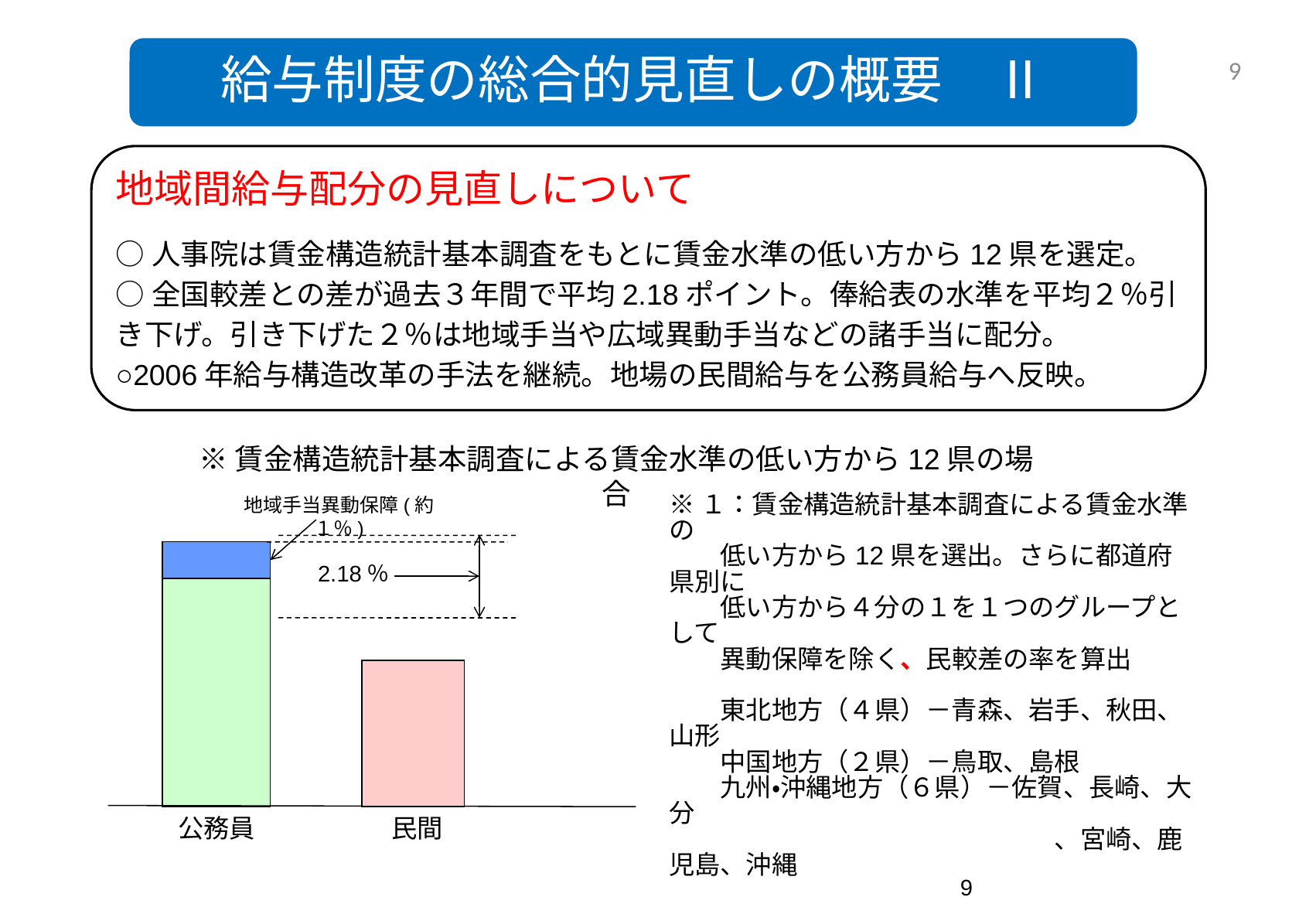

給与制度の総合的見直しの概要　Ⅱ
9
地域間給与配分の見直しについて

○人事院は賃金構造統計基本調査をもとに賃金水準の低い方から12県を選定。
○全国較差との差が過去３年間で平均2.18ポイント。俸給表の水準を平均２％引き下げ。引き下げた２％は地域手当や広域異動手当などの諸手当に配分。
○2006年給与構造改革の手法を継続。地場の民間給与を公務員給与へ反映。
※賃金構造統計基本調査による賃金水準の低い方から12県の場合
地域手当異動保障(約１％)
※１：賃金構造統計基本調査による賃金水準の
　　低い方から12県を選出。さらに都道府県別に
　　低い方から４分の１を１つのグループとして
　　異動保障を除く、民較差の率を算出

　　東北地方（４県）－青森、岩手、秋田、山形
　　中国地方（２県）－鳥取、島根
　　九州・沖縄地方（６県）－佐賀、長崎、大分
　　　　　　　　　　　　　　　、宮崎、鹿児島、沖縄

2.18％

公務員
民間
9